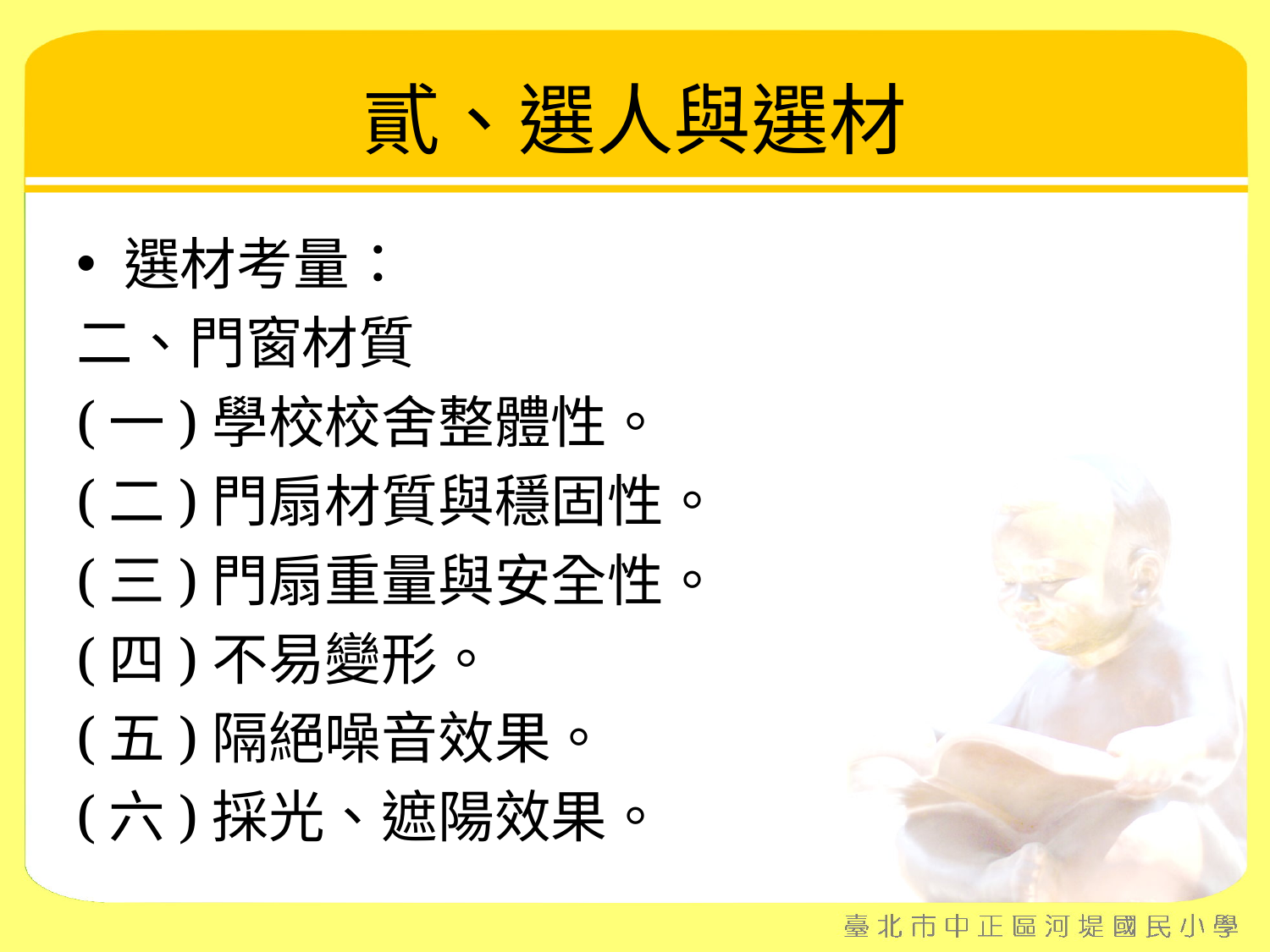

# 貳、選人與選材
選材考量：
二、門窗材質
(一)學校校舍整體性。
(二)門扇材質與穩固性。
(三)門扇重量與安全性。
(四)不易變形。
(五)隔絕噪音效果。
(六)採光、遮陽效果。